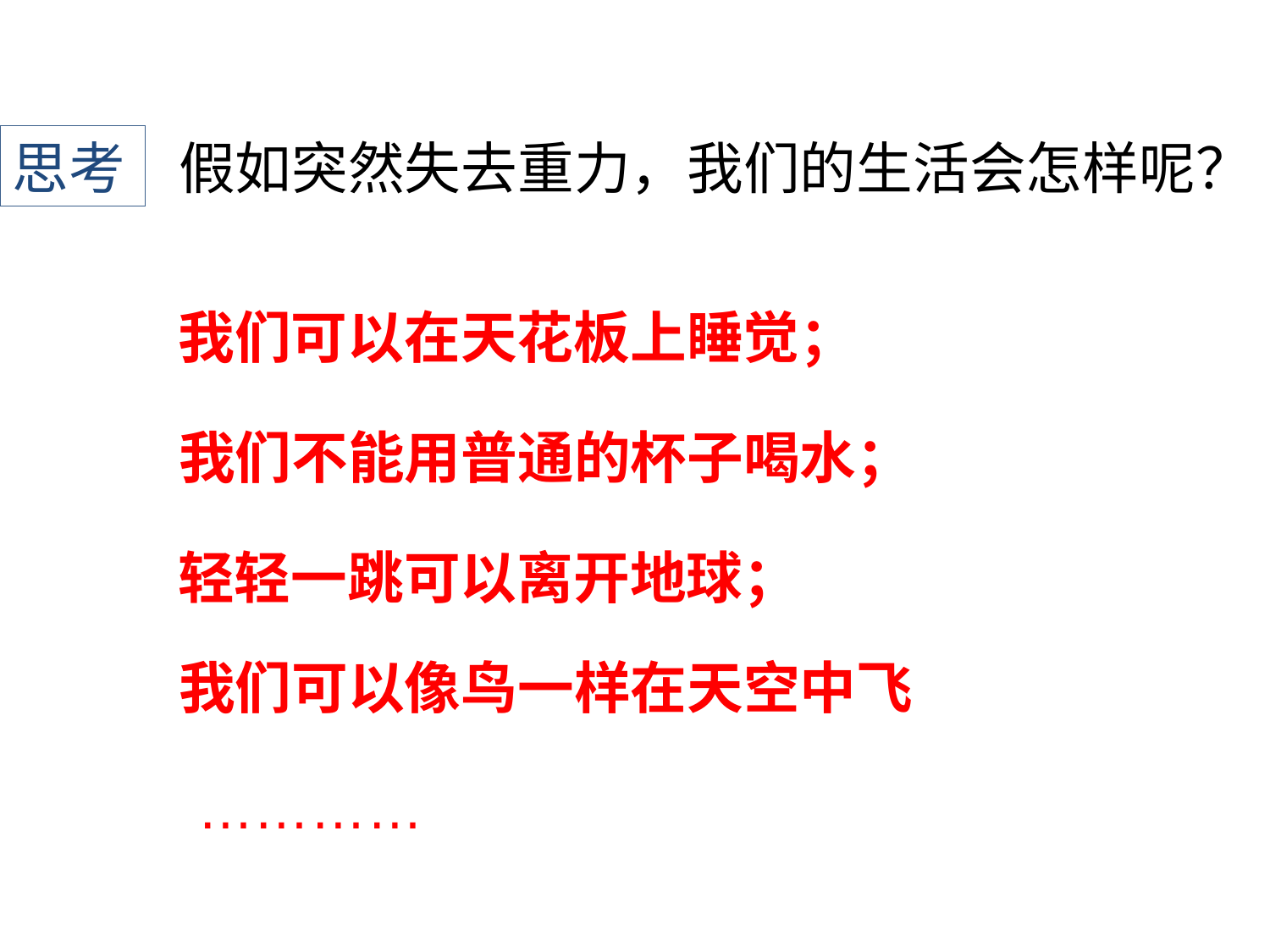

思考
假如突然失去重力，我们的生活会怎样呢？
我们可以在天花板上睡觉；
我们不能用普通的杯子喝水；
轻轻一跳可以离开地球；
我们可以像鸟一样在天空中飞
…………